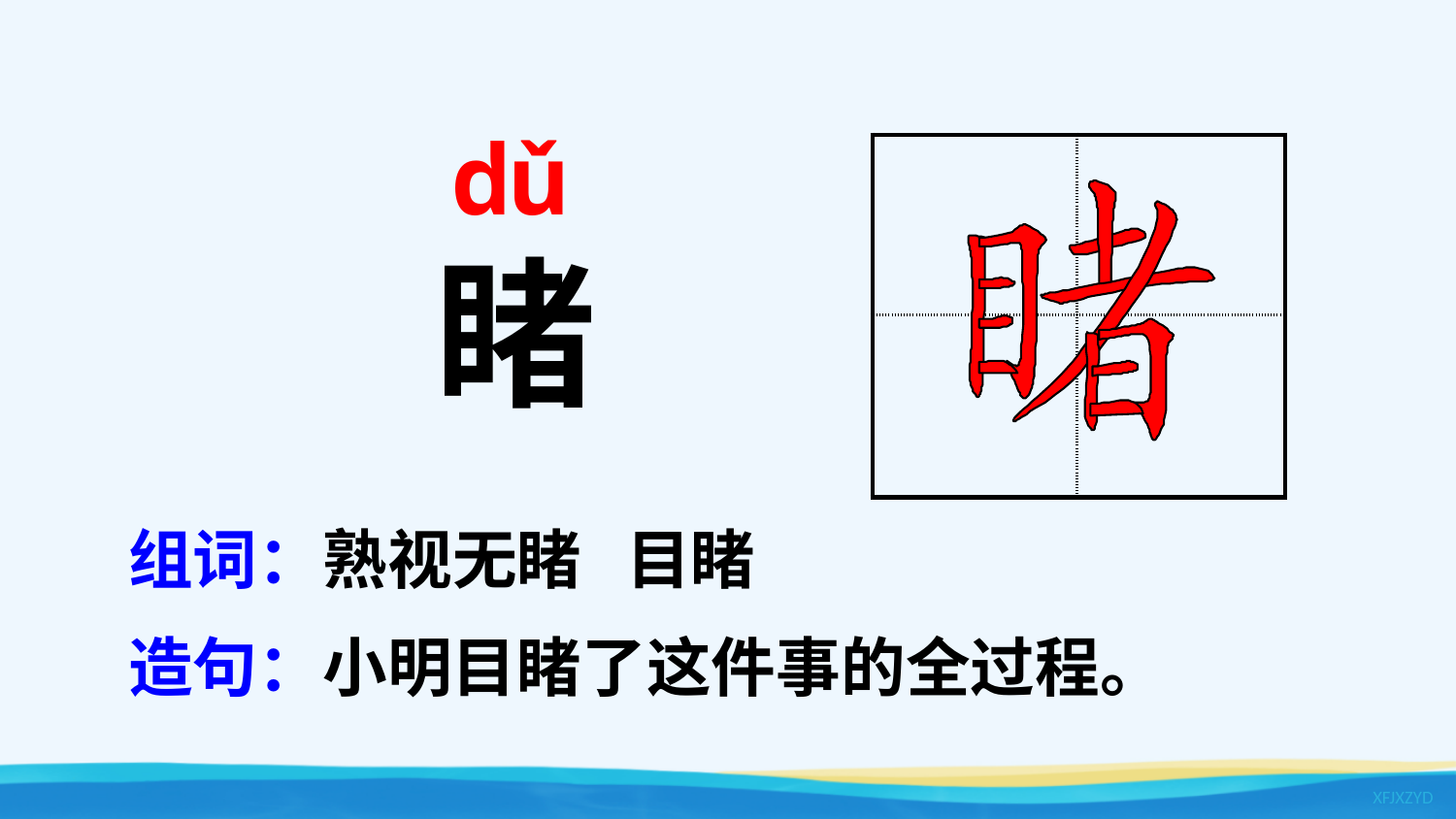

dǔ
|  |  |
| --- | --- |
|  |  |

睹

组词：熟视无睹   目睹
造句：小明目睹了这件事的全过程。